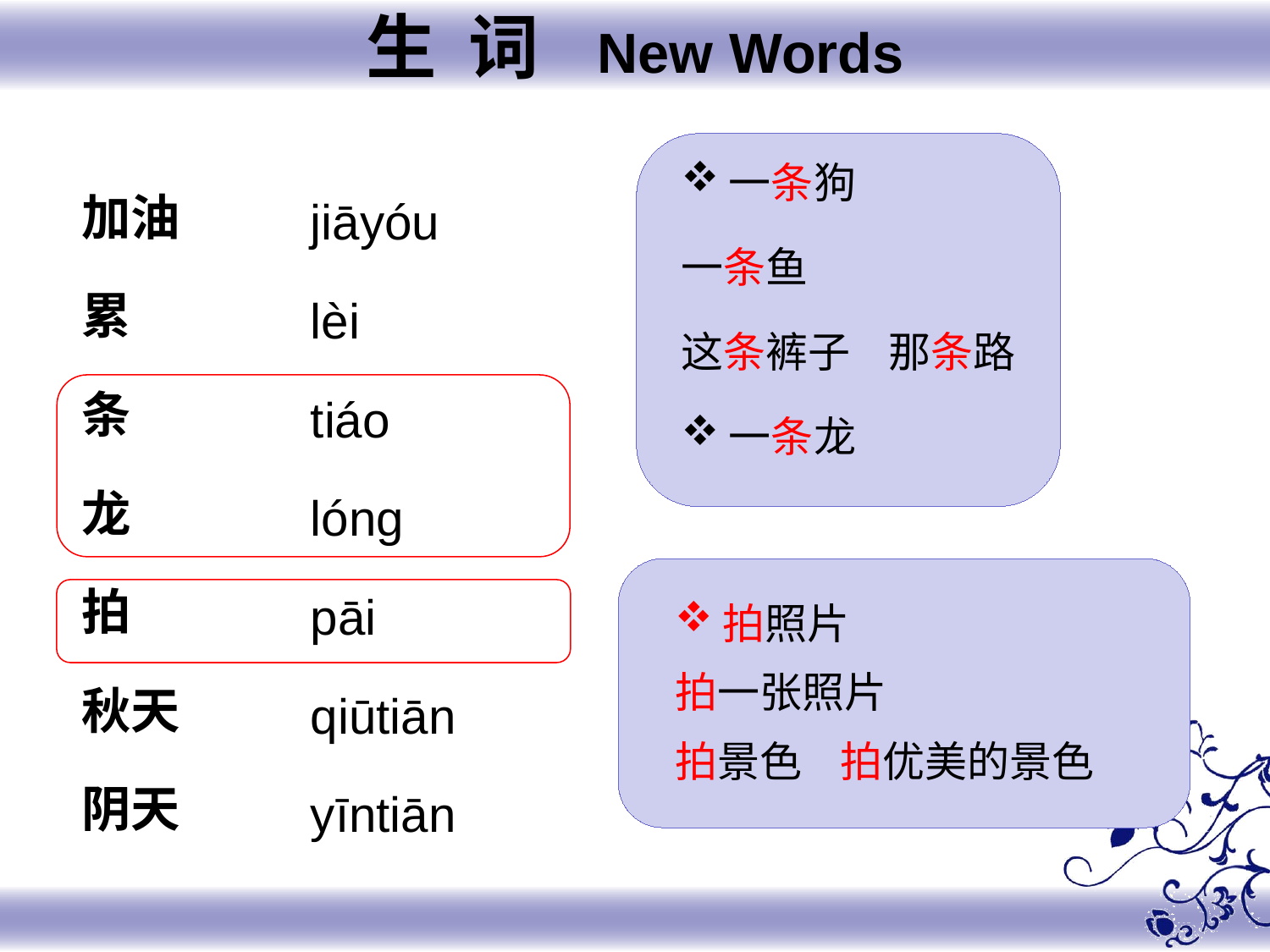

生  词   New Words
一条狗
一条鱼
这条裤子    那条路
一条龙

加油
累
条
龙
拍
秋天
阴天
jiāyóu
lèi
tiáo
lónɡ
pāi
qiūtiān
yīntiān

拍照片
拍一张照片
拍景色    拍优美的景色